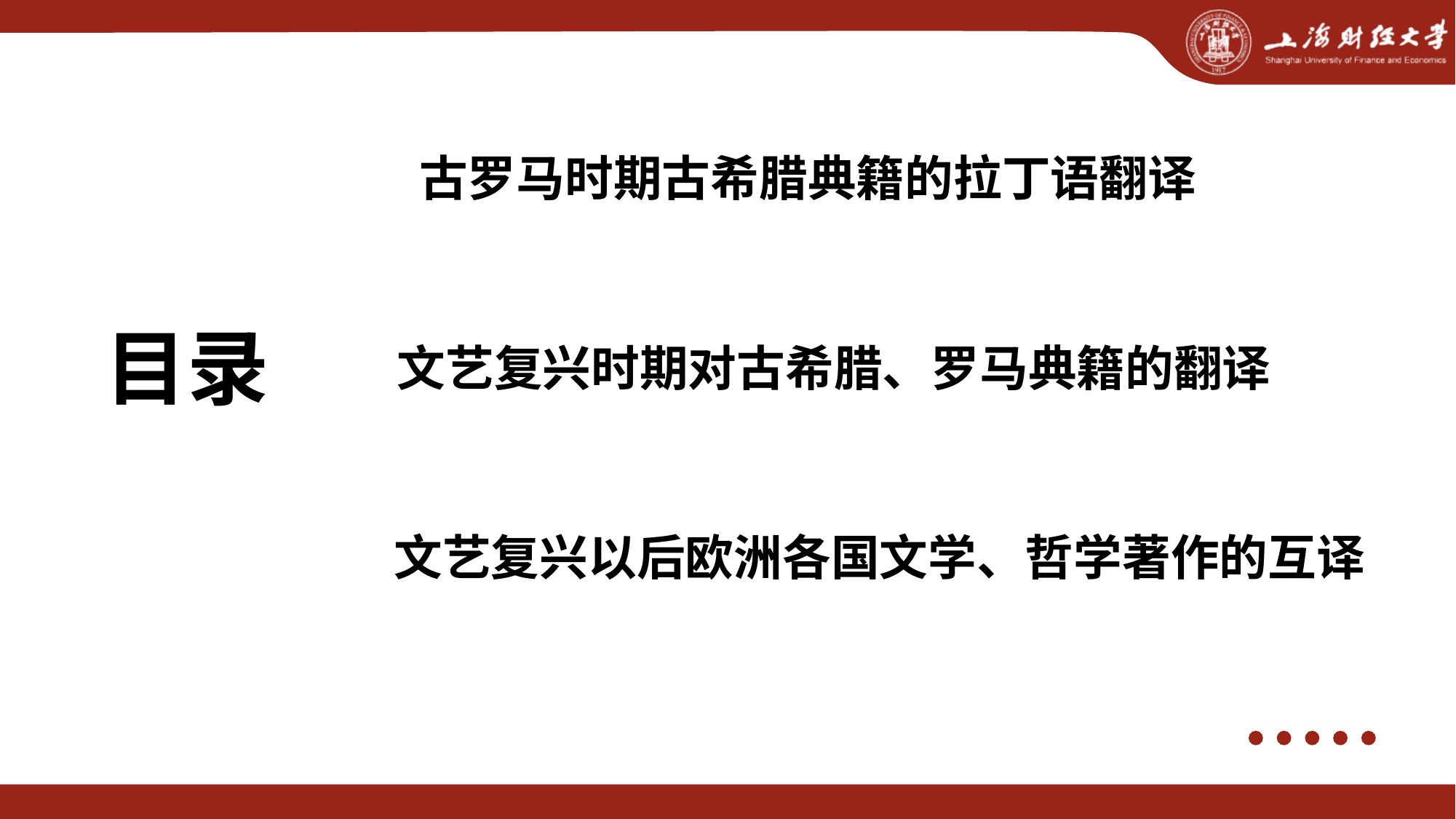

古罗马时期古希腊典籍的拉丁语翻译
目录
文艺复兴时期对古希腊、罗马典籍的翻译
文艺复兴以后欧洲各国文学、哲学著作的互译